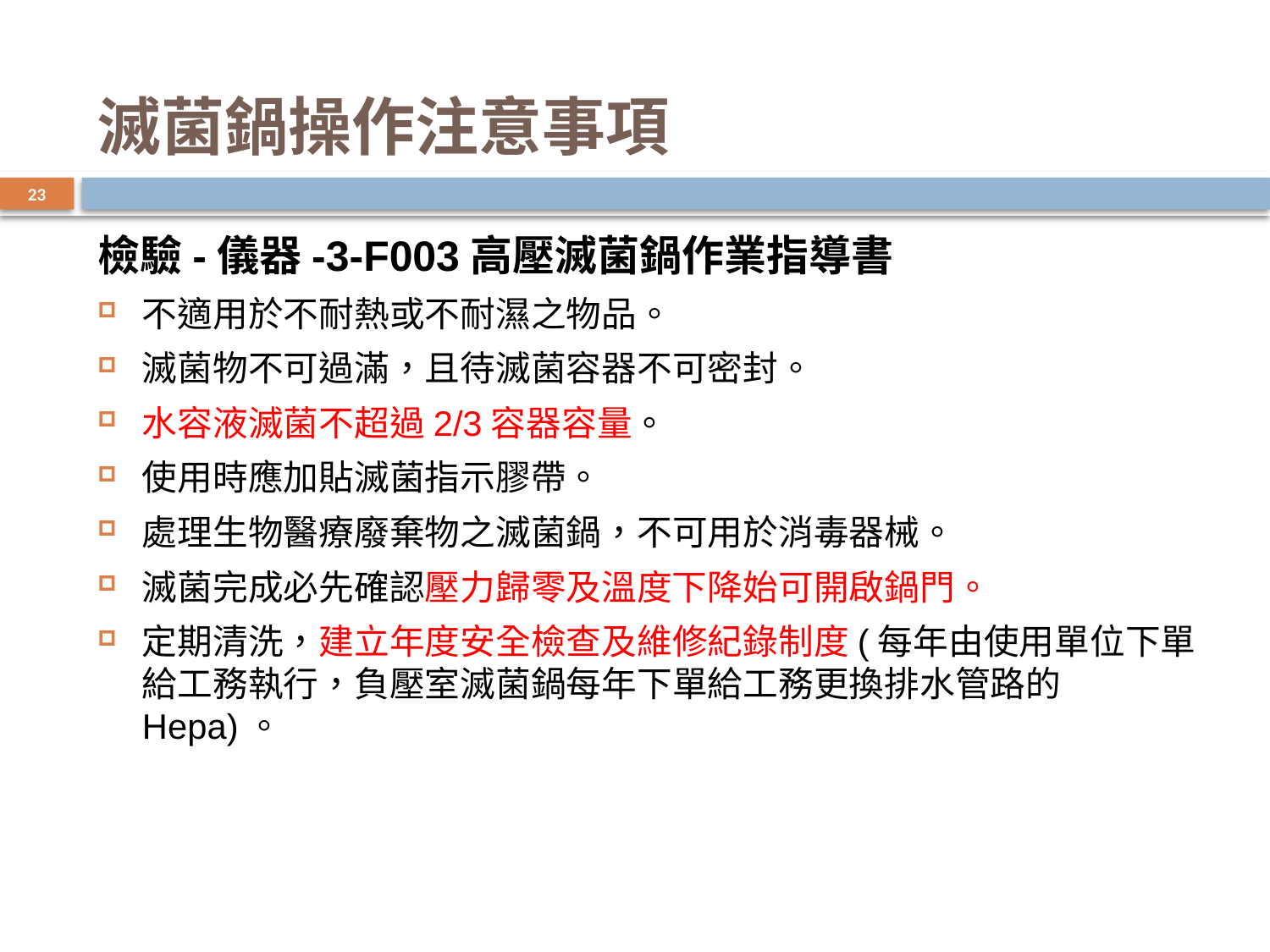

# 滅菌鍋操作注意事項
23
檢驗-儀器-3-F003高壓滅菌鍋作業指導書
不適用於不耐熱或不耐濕之物品。
滅菌物不可過滿，且待滅菌容器不可密封。
水容液滅菌不超過2/3容器容量。
使用時應加貼滅菌指示膠帶。
處理生物醫療廢棄物之滅菌鍋，不可用於消毒器械。
滅菌完成必先確認壓力歸零及溫度下降始可開啟鍋門。
定期清洗，建立年度安全檢查及維修紀錄制度(每年由使用單位下單給工務執行，負壓室滅菌鍋每年下單給工務更換排水管路的Hepa)。